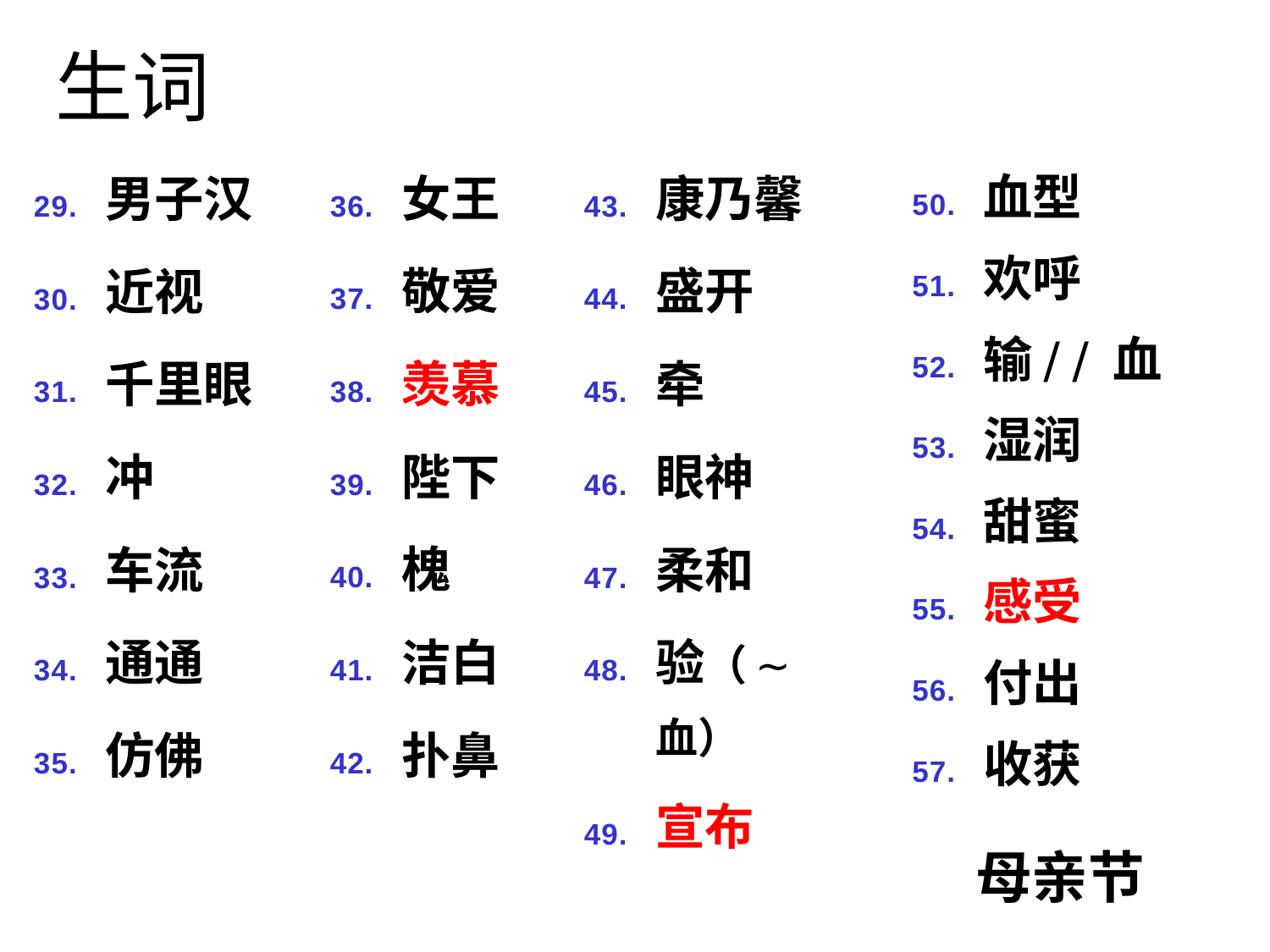

# 生词
男子汉
近视
千里眼
冲
车流
通通
仿佛
女王
敬爱
羡慕
陛下
槐
洁白
扑鼻
康乃馨
盛开
牵
眼神
柔和
验（~血）
宣布
血型
欢呼
输//血
湿润
甜蜜
感受
付出
收获

母亲节